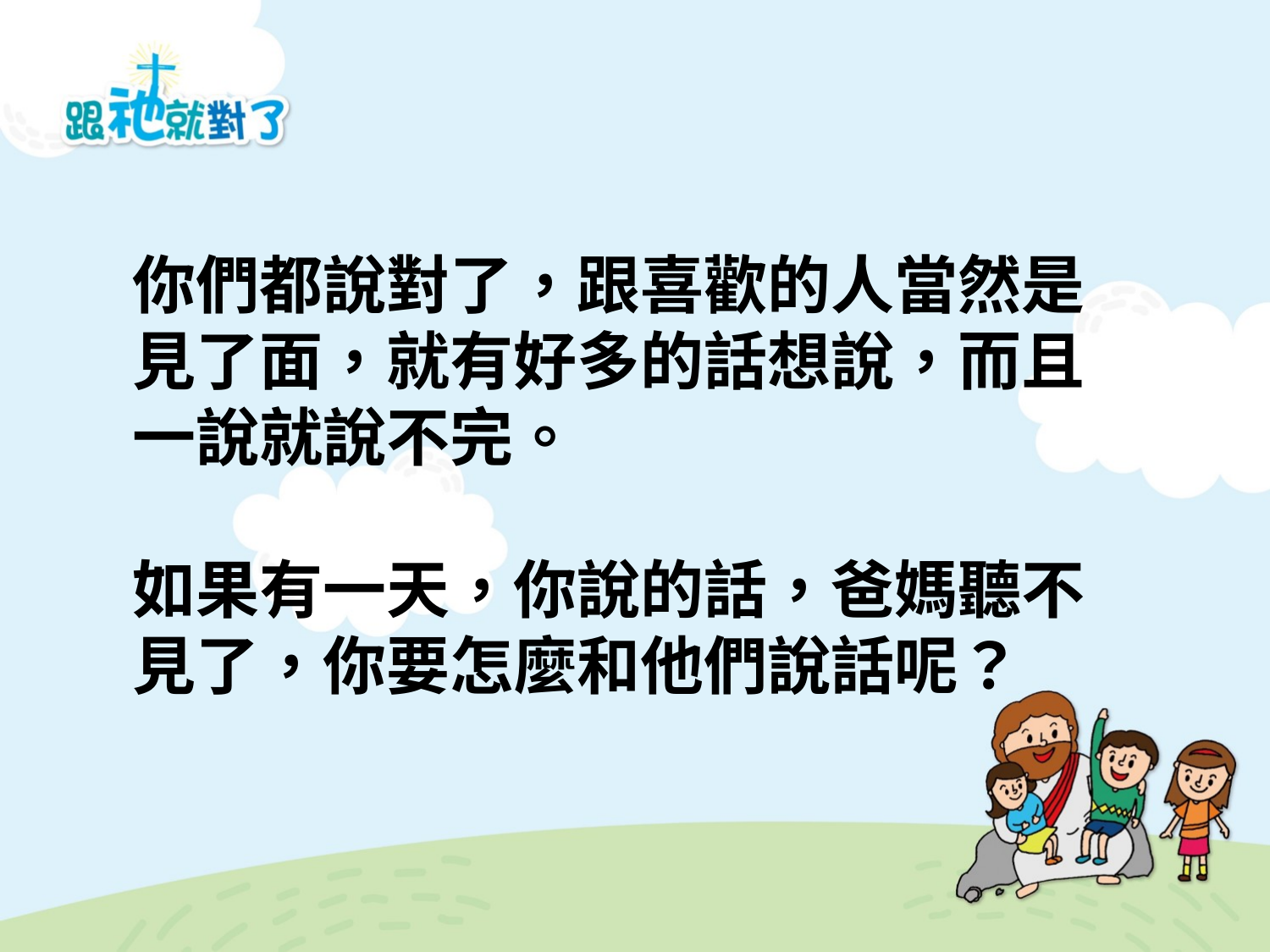

你們都說對了，跟喜歡的人當然是見了面，就有好多的話想說，而且一說就說不完。

如果有一天，你說的話，爸媽聽不見了，你要怎麼和他們說話呢？